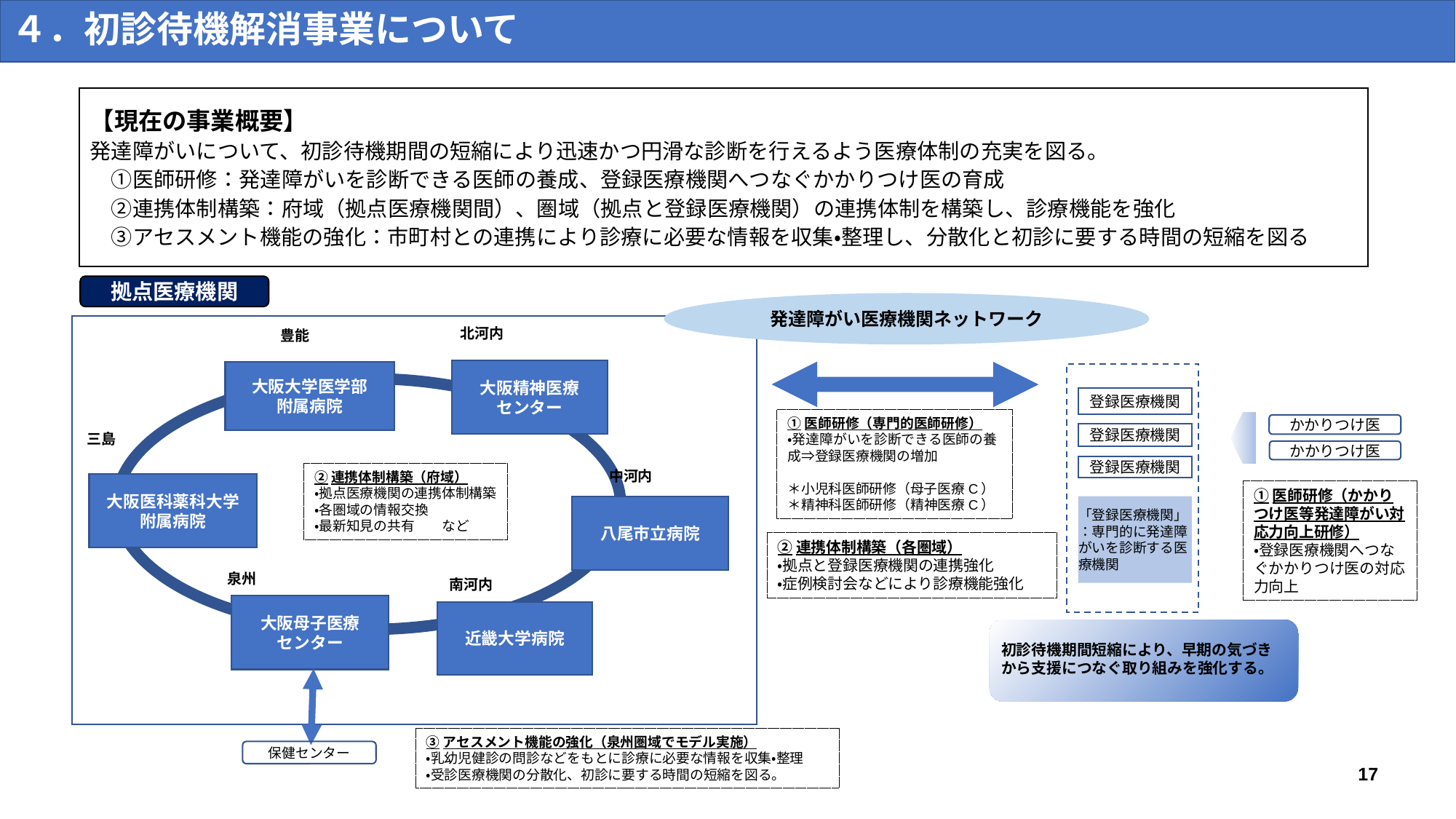

４．初診待機解消事業について
【現在の事業概要】
発達障がいについて、初診待機期間の短縮により迅速かつ円滑な診断を行えるよう医療体制の充実を図る。
　①医師研修：発達障がいを診断できる医師の養成、登録医療機関へつなぐかかりつけ医の育成
　②連携体制構築：府域（拠点医療機関間）、圏域（拠点と登録医療機関）の連携体制を構築し、診療機能を強化
　③アセスメント機能の強化：市町村との連携により診療に必要な情報を収集・整理し、分散化と初診に要する時間の短縮を図る
拠点医療機関
発達障がい医療機関ネットワーク

北河内
豊能

大阪精神医療
センター
大阪大学医学部
附属病院

八尾市立病院

大阪母子医療
センター
近畿大学病院
大阪医科薬科大学附属病院

三島
中河内
泉州
南河内

登録医療機関
登録医療機関
登録医療機関

①医師研修（専門的医師研修）
・発達障がいを診断できる医師の養成⇒登録医療機関の増加

＊小児科医師研修（母子医療C）
＊精神科医師研修（精神医療C）

かかりつけ医
かかりつけ医
②連携体制構築（府域）
・拠点医療機関の連携体制構築
・各圏域の情報交換
・最新知見の共有　　など
①医師研修（かかりつけ医等発達障がい対応力向上研修）
・登録医療機関へつなぐかかりつけ医の対応力向上
「登録医療機関」
：専門的に発達障がいを診断する医療機関
②連携体制構築（各圏域）
・拠点と登録医療機関の連携強化
・症例検討会などにより診療機能強化

初診待機期間短縮により、早期の気づきから支援につなぐ取り組みを強化する。
③アセスメント機能の強化（泉州圏域でモデル実施）
・乳幼児健診の問診などをもとに診療に必要な情報を収集・整理
・受診医療機関の分散化、初診に要する時間の短縮を図る。
保健センター
17